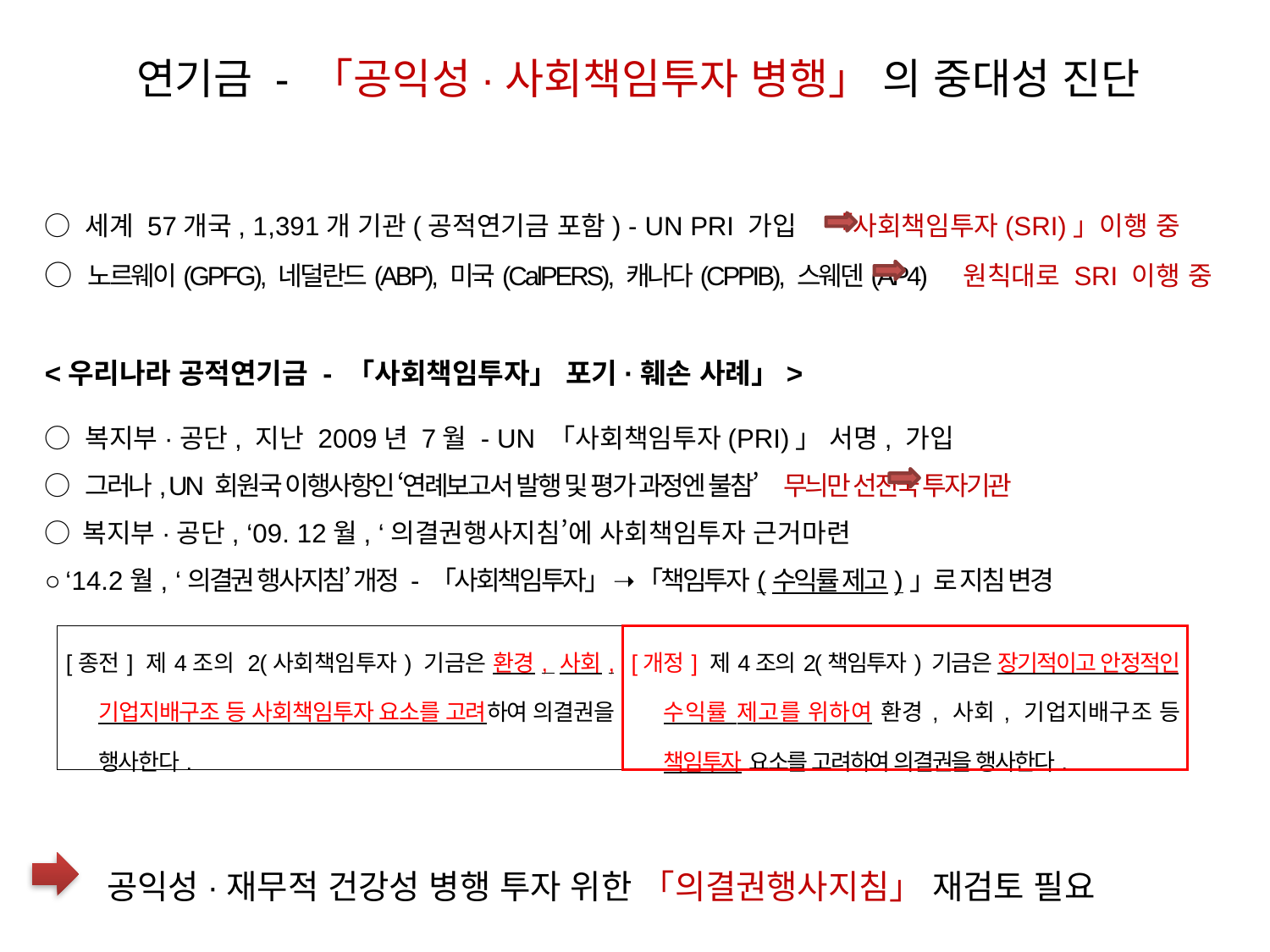

연기금 - 「공익성·사회책임투자 병행」 의 중대성 진단
○ 세계 57개국, 1,391개 기관(공적연기금 포함) - UN PRI 가입    「사회책임투자(SRI)」이행 중
○ 노르웨이(GPFG), 네덜란드(ABP), 미국(CalPERS), 캐나다(CPPIB), 스웨덴(AP4)      원칙대로 SRI 이행 중

<우리나라 공적연기금 - 「사회책임투자」 포기·훼손 사례」>

○ 복지부·공단, 지난 2009년 7월 - UN 「사회책임투자(PRI)」 서명, 가입
○ 그러나, UN 회원국 이행사항인 ‘연례보고서 발행 및 평가 과정엔 불참’     무늬만 선진국 투자기관
○ 복지부·공단, ‘09. 12월, ‘의결권행사지침’에 사회책임투자 근거마련
○ ‘14.2월, ‘의결권 행사지침’ 개정 - 「사회책임투자」 ➝ 「책임투자(수익률 제고)」로 지침 변경

| [종전] 제4조의 2(사회책임투자) 기금은 환경, 사회, 기업지배구조 등 사회책임투자 요소를 고려하여 의결권을 행사한다. | [개정] 제4조의2(책임투자) 기금은 장기적이고 안정적인 수익률 제고를 위하여 환경, 사회, 기업지배구조 등 책임투자 요소를 고려하여 의결권을 행사한다. |
| --- | --- |
공익성·재무적 건강성 병행 투자 위한 「의결권행사지침」 재검토 필요